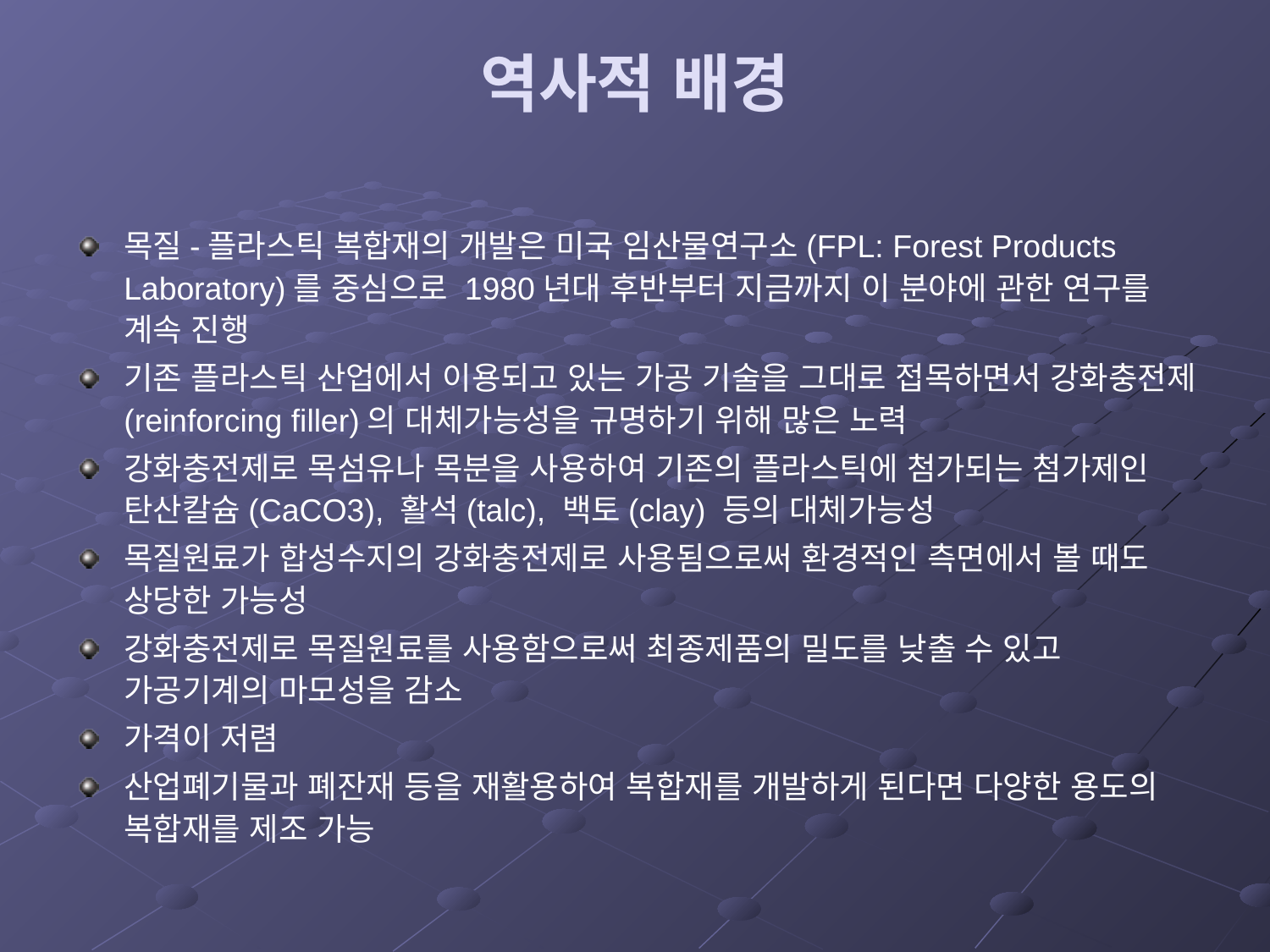

# 역사적 배경
목질-플라스틱 복합재의 개발은 미국 임산물연구소(FPL: Forest Products Laboratory)를 중심으로 1980년대 후반부터 지금까지 이 분야에 관한 연구를 계속 진행
기존 플라스틱 산업에서 이용되고 있는 가공 기술을 그대로 접목하면서 강화충전제(reinforcing filler)의 대체가능성을 규명하기 위해 많은 노력
강화충전제로 목섬유나 목분을 사용하여 기존의 플라스틱에 첨가되는 첨가제인 탄산칼슘(CaCO3), 활석(talc), 백토(clay) 등의 대체가능성
목질원료가 합성수지의 강화충전제로 사용됨으로써 환경적인 측면에서 볼 때도 상당한 가능성
강화충전제로 목질원료를 사용함으로써 최종제품의 밀도를 낮출 수 있고 가공기계의 마모성을 감소
가격이 저렴
산업폐기물과 폐잔재 등을 재활용하여 복합재를 개발하게 된다면 다양한 용도의 복합재를 제조 가능